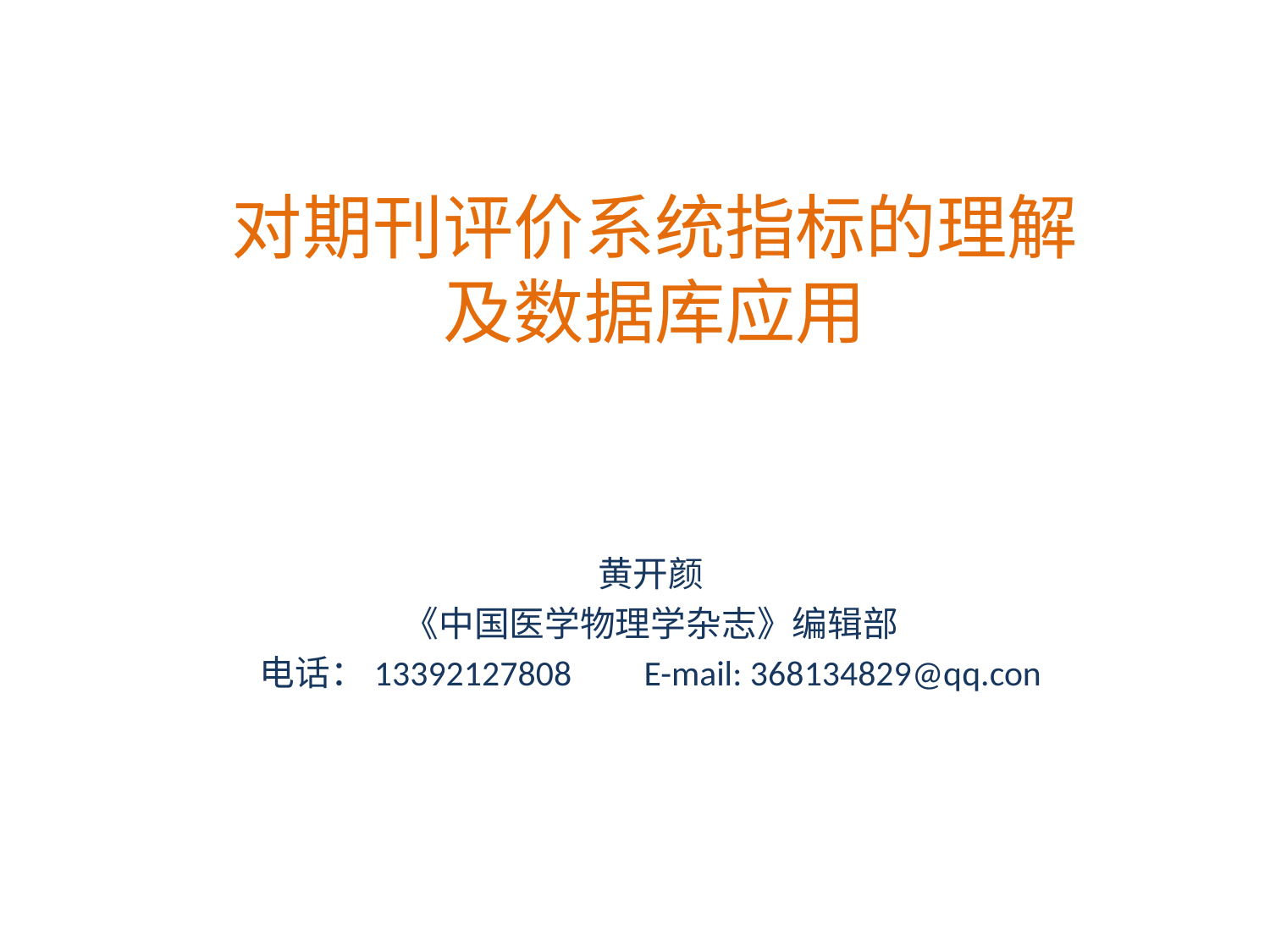

# 对期刊评价系统指标的理解 及数据库应用
黄开颜
《中国医学物理学杂志》编辑部
电话：13392127808         E-mail: 368134829@qq.con